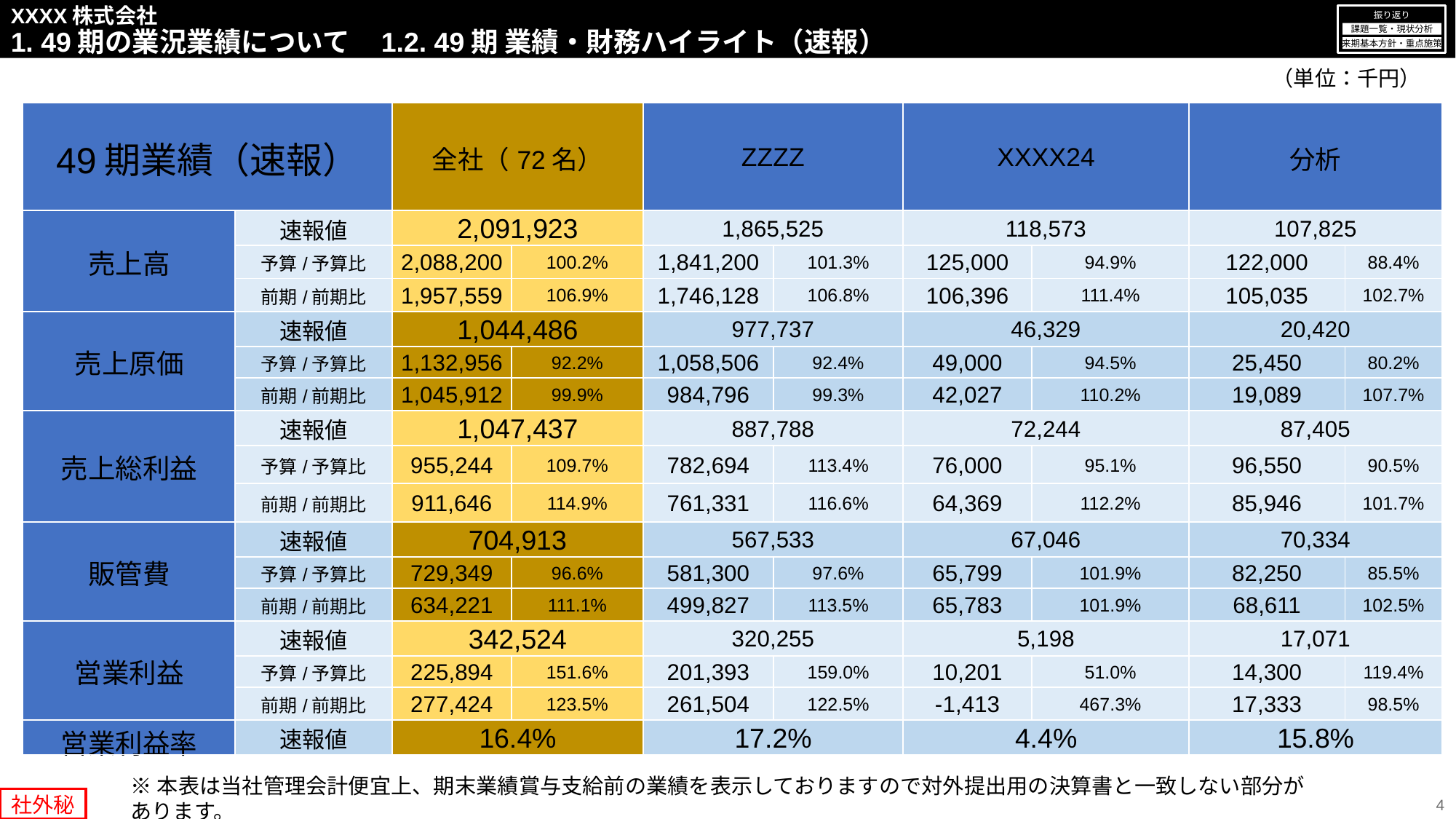

XXXX株式会社
1. 49期の業況業績について    1.2. 49期 業績・財務ハイライト（速報）

振り返り
課題一覧・現状分析
来期基本方針・重点施策
（単位：千円）
| 49期業績（速報） |  | 全社（72名） |  | ZZZZ |  | XXXX24 |  | 分析 |  |
| --- | --- | --- | --- | --- | --- | --- | --- | --- | --- |
| 売上高 | 速報値 | 2,091,923 |  | 1,865,525 |  | 118,573 |  | 107,825 |  |
|  | 予算/予算比 | 2,088,200 | 100.2% | 1,841,200 | 101.3% | 125,000 | 94.9% | 122,000 | 88.4% |
|  | 前期/前期比 | 1,957,559 | 106.9% | 1,746,128 | 106.8% | 106,396 | 111.4% | 105,035 | 102.7% |
| 売上原価 | 速報値 | 1,044,486 |  | 977,737 |  | 46,329 |  | 20,420 |  |
|  | 予算/予算比 | 1,132,956 | 92.2% | 1,058,506 | 92.4% | 49,000 | 94.5% | 25,450 | 80.2% |
|  | 前期/前期比 | 1,045,912 | 99.9% | 984,796 | 99.3% | 42,027 | 110.2% | 19,089 | 107.7% |
| 売上総利益 | 速報値 | 1,047,437 |  | 887,788 |  | 72,244 |  | 87,405 |  |
|  | 予算/予算比 | 955,244 | 109.7% | 782,694 | 113.4% | 76,000 | 95.1% | 96,550 | 90.5% |
|  | 前期/前期比 | 911,646 | 114.9% | 761,331 | 116.6% | 64,369 | 112.2% | 85,946 | 101.7% |
| 販管費 | 速報値 | 704,913 |  | 567,533 |  | 67,046 |  | 70,334 |  |
|  | 予算/予算比 | 729,349 | 96.6% | 581,300 | 97.6% | 65,799 | 101.9% | 82,250 | 85.5% |
|  | 前期/前期比 | 634,221 | 111.1% | 499,827 | 113.5% | 65,783 | 101.9% | 68,611 | 102.5% |
| 営業利益 | 速報値 | 342,524 |  | 320,255 |  | 5,198 |  | 17,071 |  |
|  | 予算/予算比 | 225,894 | 151.6% | 201,393 | 159.0% | 10,201 | 51.0% | 14,300 | 119.4% |
|  | 前期/前期比 | 277,424 | 123.5% | 261,504 | 122.5% | ‐1,413 | 467.3% | 17,333 | 98.5% |
| 営業利益率 | 速報値 | 16.4% |  | 17.2% |  | 4.4% |  | 15.8% |  |
※本表は当社管理会計便宜上、期末業績賞与支給前の業績を表示しておりますので対外提出用の決算書と一致しない部分があります。
4